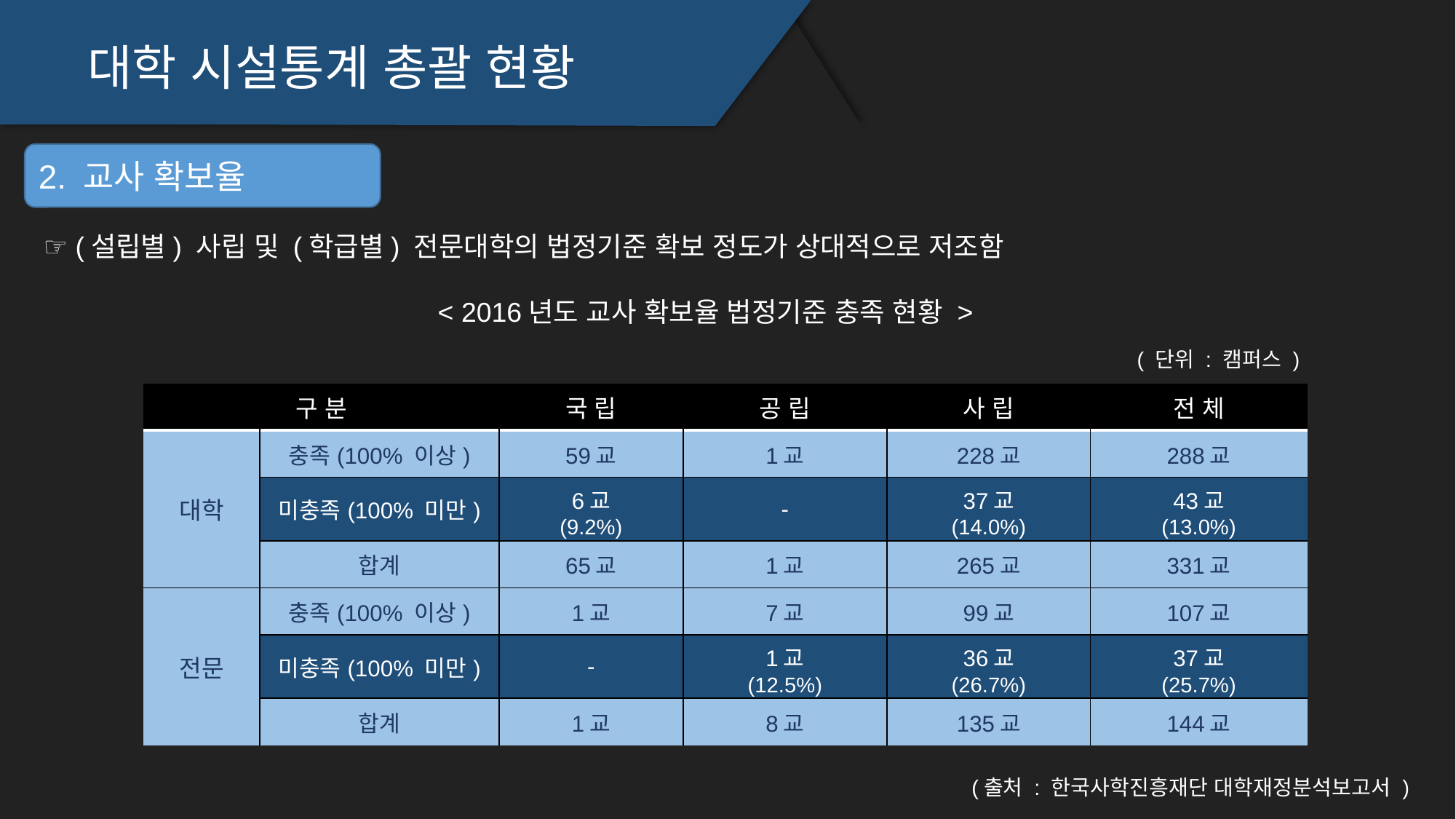

대학 시설통계 총괄 현황
2. 교사 확보율
☞ (설립별) 사립 및 (학급별) 전문대학의 법정기준 확보 정도가 상대적으로 저조함
 < 2016년도 교사 확보율 법정기준 충족 현황 >
( 단위 : 캠퍼스 )
| 구 분 |  | 국 립 | 공 립 | 사 립 | 전 체 |
| --- | --- | --- | --- | --- | --- |
| 대학 | 충족(100% 이상) | 59교 | 1교 | 228교 | 288교 |
|  | 미충족(100% 미만) | 6교 (9.2%) | - | 37교 (14.0%) | 43교 (13.0%) |
|  | 합계 | 65교 | 1교 | 265교 | 331교 |
| 전문 | 충족(100% 이상) | 1교 | 7교 | 99교 | 107교 |
|  | 미충족(100% 미만) | - | 1교 (12.5%) | 36교 (26.7%) | 37교 (25.7%) |
|  | 합계 | 1교 | 8교 | 135교 | 144교 |
(출처 : 한국사학진흥재단 대학재정분석보고서 )